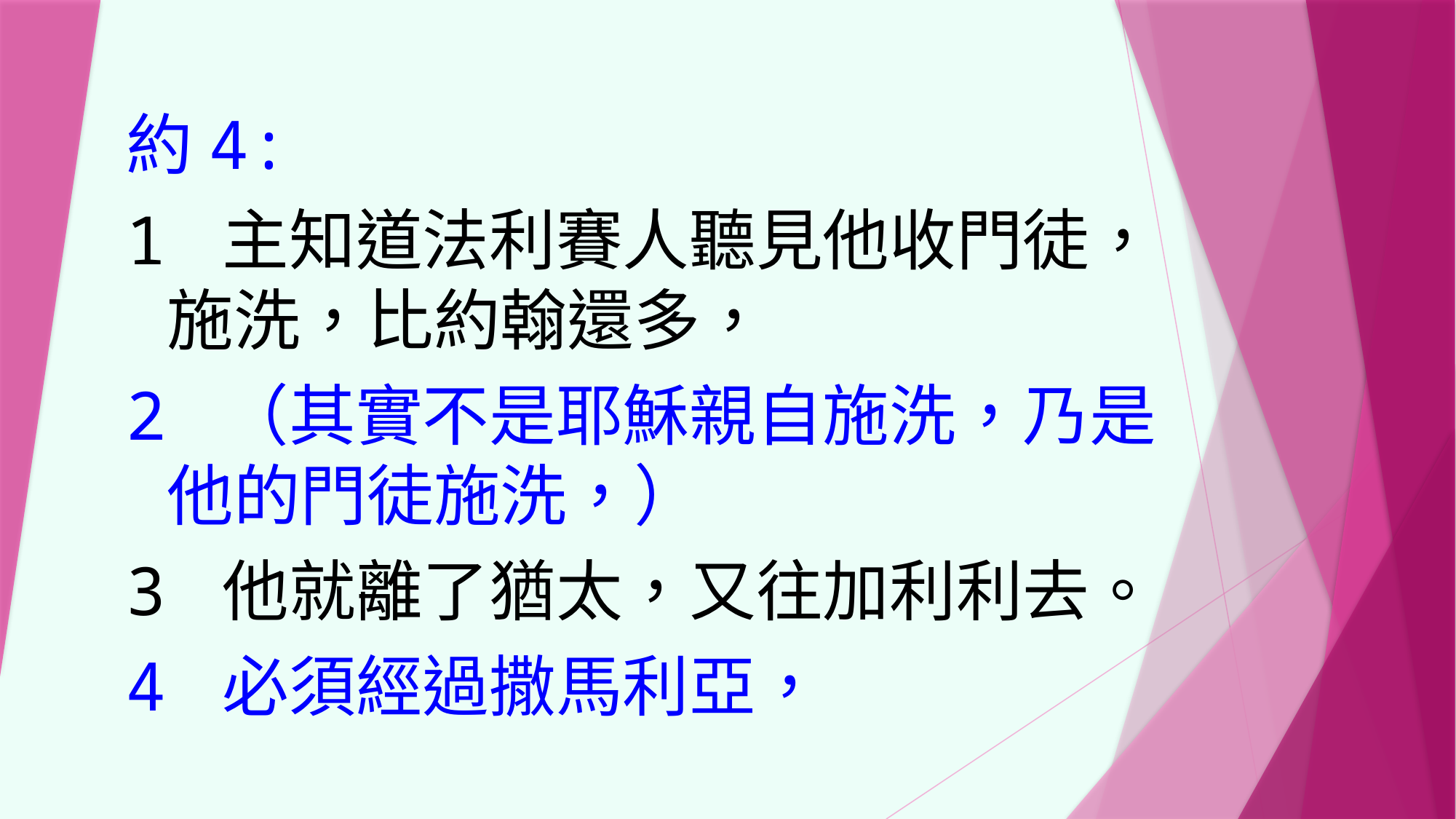

約4:
1 主知道法利賽人聽見他收門徒，施洗，比約翰還多，
2 （其實不是耶穌親自施洗，乃是他的門徒施洗，）
3 他就離了猶太，又往加利利去。
4 必須經過撒馬利亞，